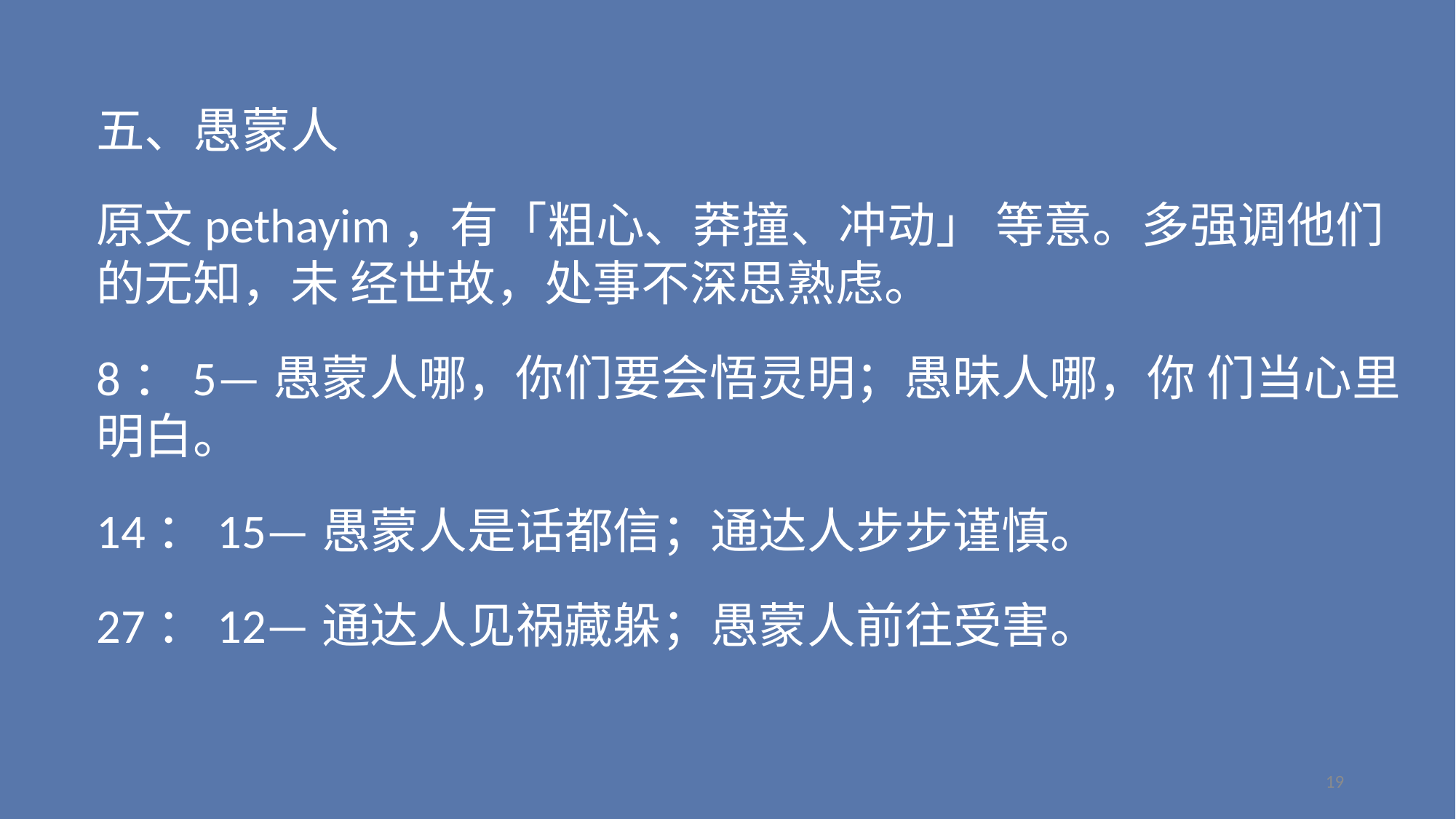

五、愚蒙人
原文pethayim，有「粗心、莽撞、冲动」 等意。多强调他们的无知，未 经世故，处事不深思熟虑。
8：5—愚蒙人哪，你们要会悟灵明；愚昧人哪，你 们当心里明白。
14：15—愚蒙人是话都信；通达人步步谨慎。
27：12—通达人见祸藏躲；愚蒙人前往受害。
19